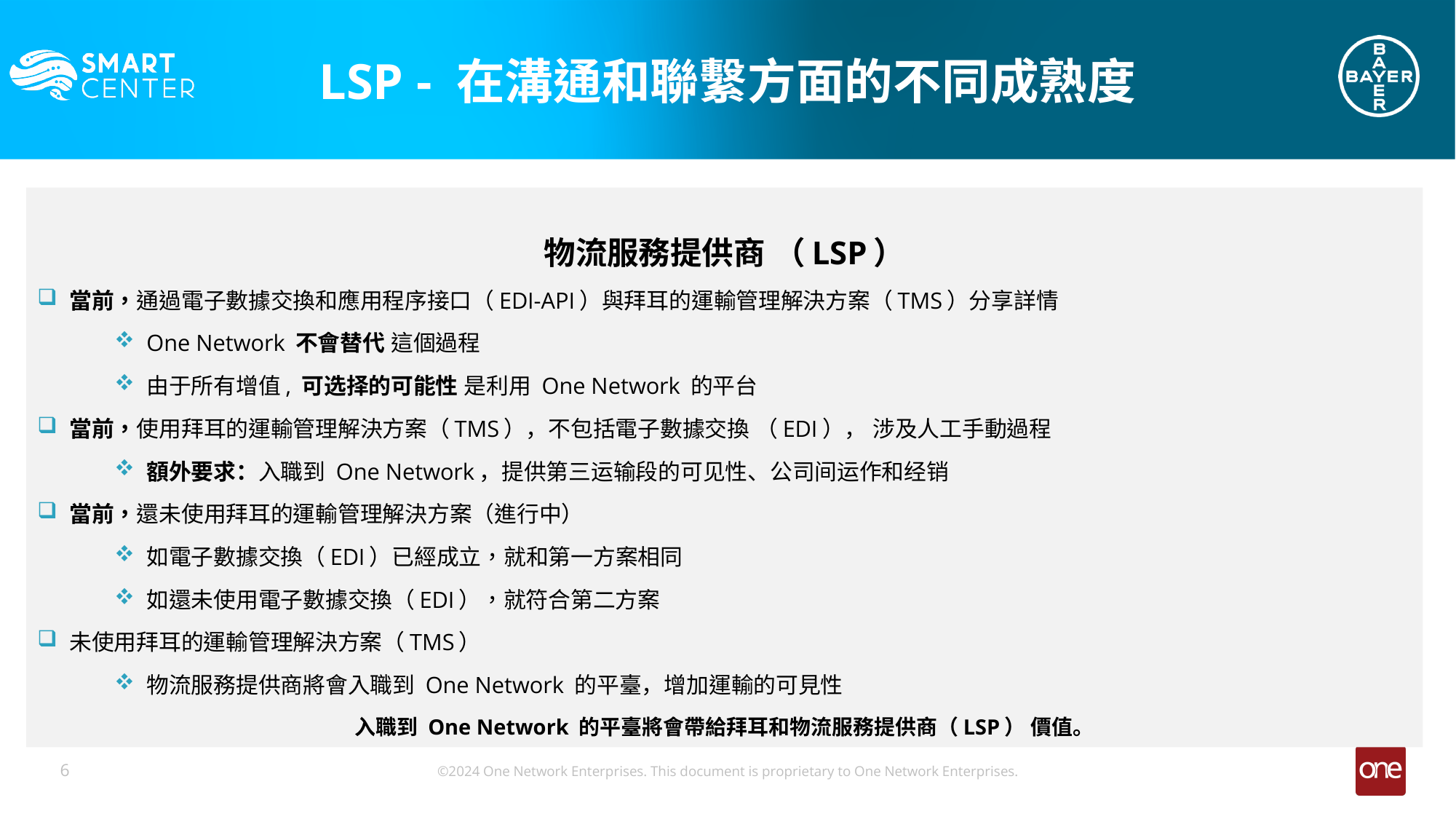

LSP - 在溝通和聯繫方面的不同成熟度

物流服務提供商 （LSP）
當前，通過電子數據交換和應用程序接口（EDI-API）與拜耳的運輸管理解決方案（TMS）分享詳情
One Network 不會替代 這個過程
由于所有增值, 可选择的可能性 是利用 One Network 的平台
當前，使用拜耳的運輸管理解決方案（TMS），不包括電子數據交換 （EDI）， 涉及人工手動過程
額外要求：入職到 One Network，提供第三运输段的可见性、公司间运作和经销
當前，還未使用拜耳的運輸管理解決方案（進行中）
如電子數據交換（EDI）已經成立，就和第一方案相同
如還未使用電子數據交換（EDI），就符合第二方案
未使用拜耳的運輸管理解決方案（TMS）
物流服務提供商將會入職到 One Network 的平臺，增加運輸的可見性
入職到 One Network 的平臺將會帶給拜耳和物流服務提供商（LSP） 價值。